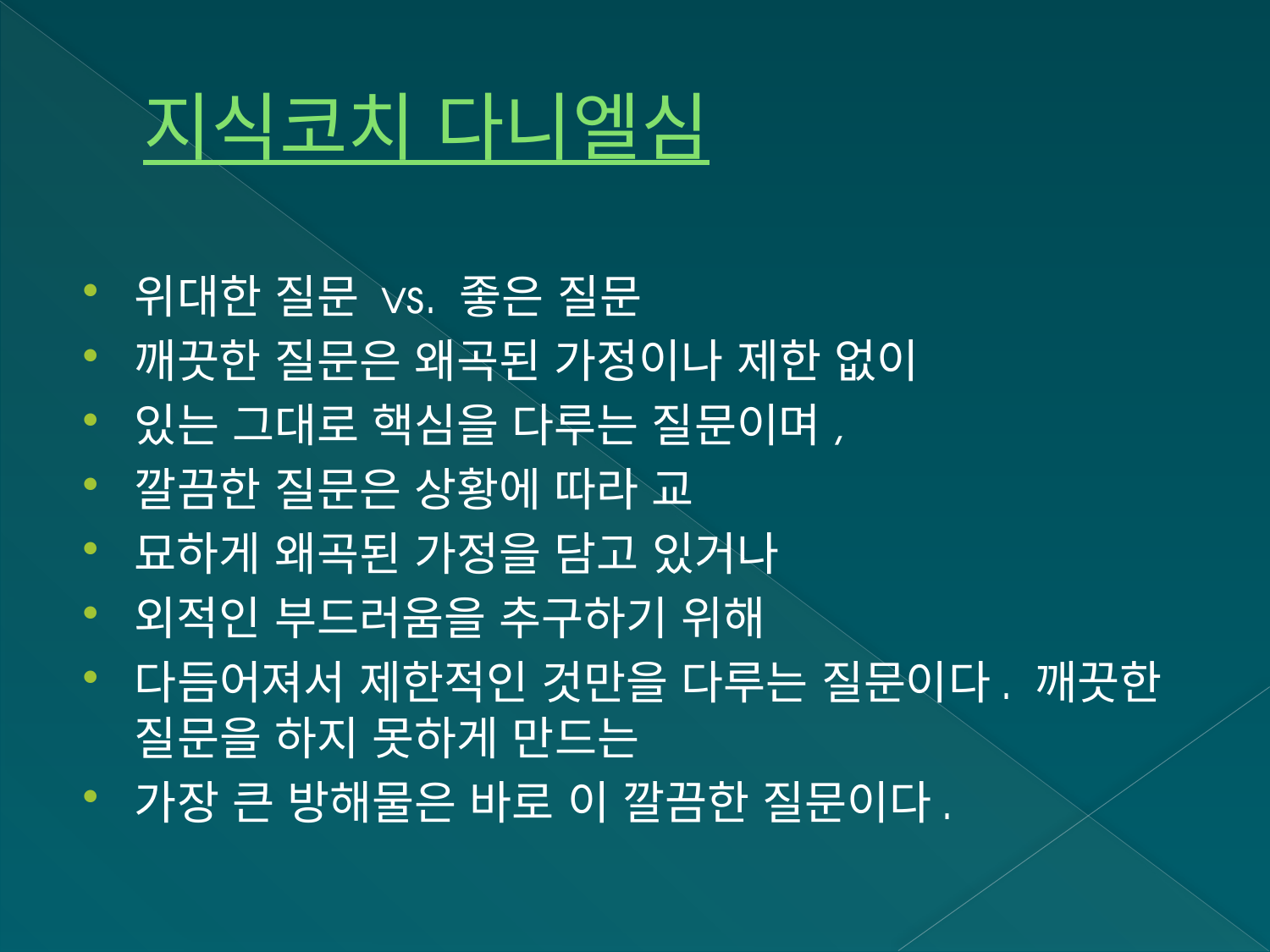

# 지식코치 다니엘심
위대한 질문 vs. 좋은 질문
깨끗한 질문은 왜곡된 가정이나 제한 없이
있는 그대로 핵심을 다루는 질문이며,
깔끔한 질문은 상황에 따라 교
묘하게 왜곡된 가정을 담고 있거나
외적인 부드러움을 추구하기 위해
다듬어져서 제한적인 것만을 다루는 질문이다. 깨끗한 질문을 하지 못하게 만드는
가장 큰 방해물은 바로 이 깔끔한 질문이다.